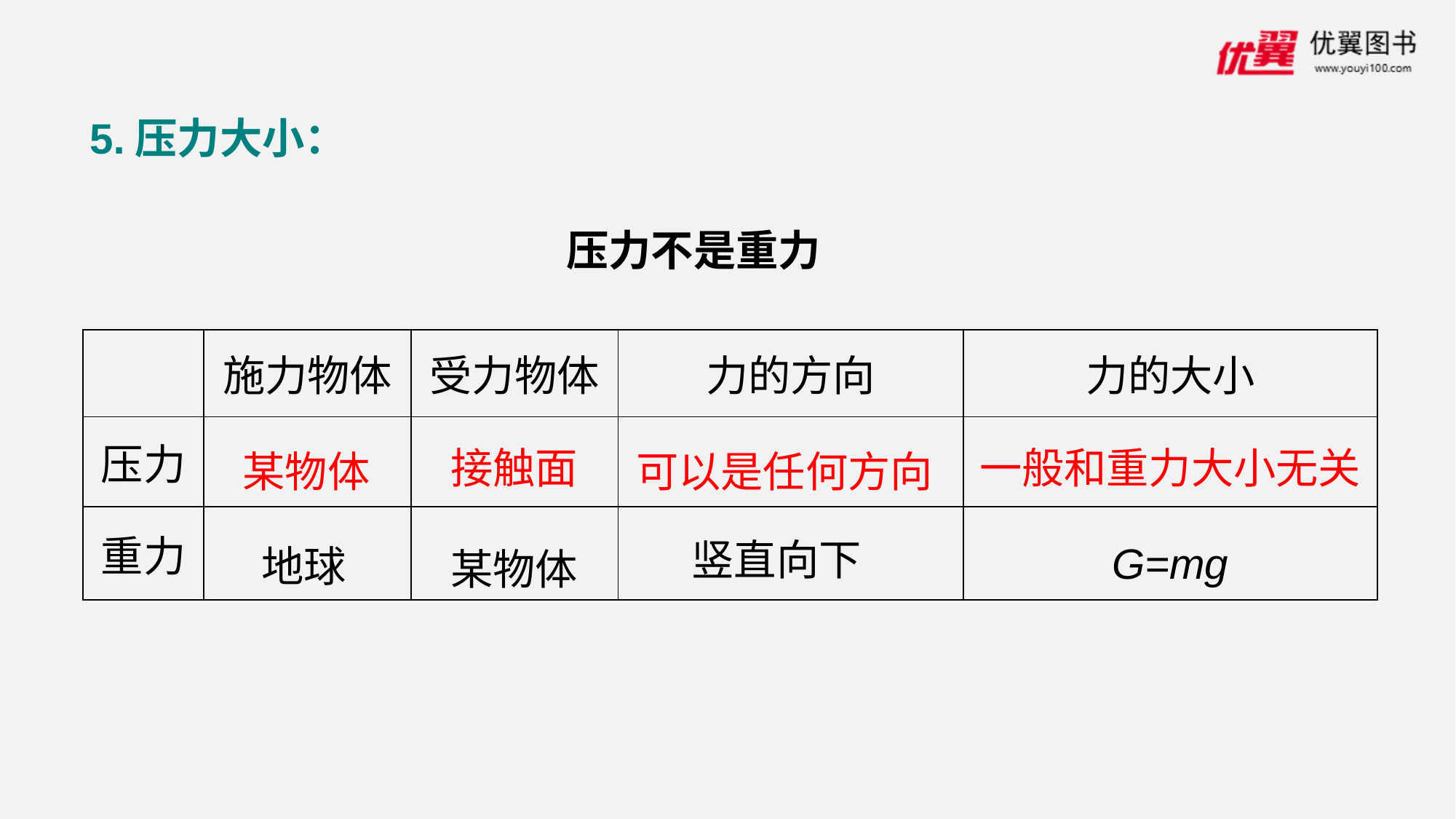

5.压力大小：
压力不是重力
|  | 施力物体 | 受力物体 | 力的方向 | 力的大小 |
| --- | --- | --- | --- | --- |
| 压力 |  |  |  |  |
| 重力 |  |  |  |  |
接触面
一般和重力大小无关
某物体
可以是任何方向
竖直向下
G=mg
地球
某物体